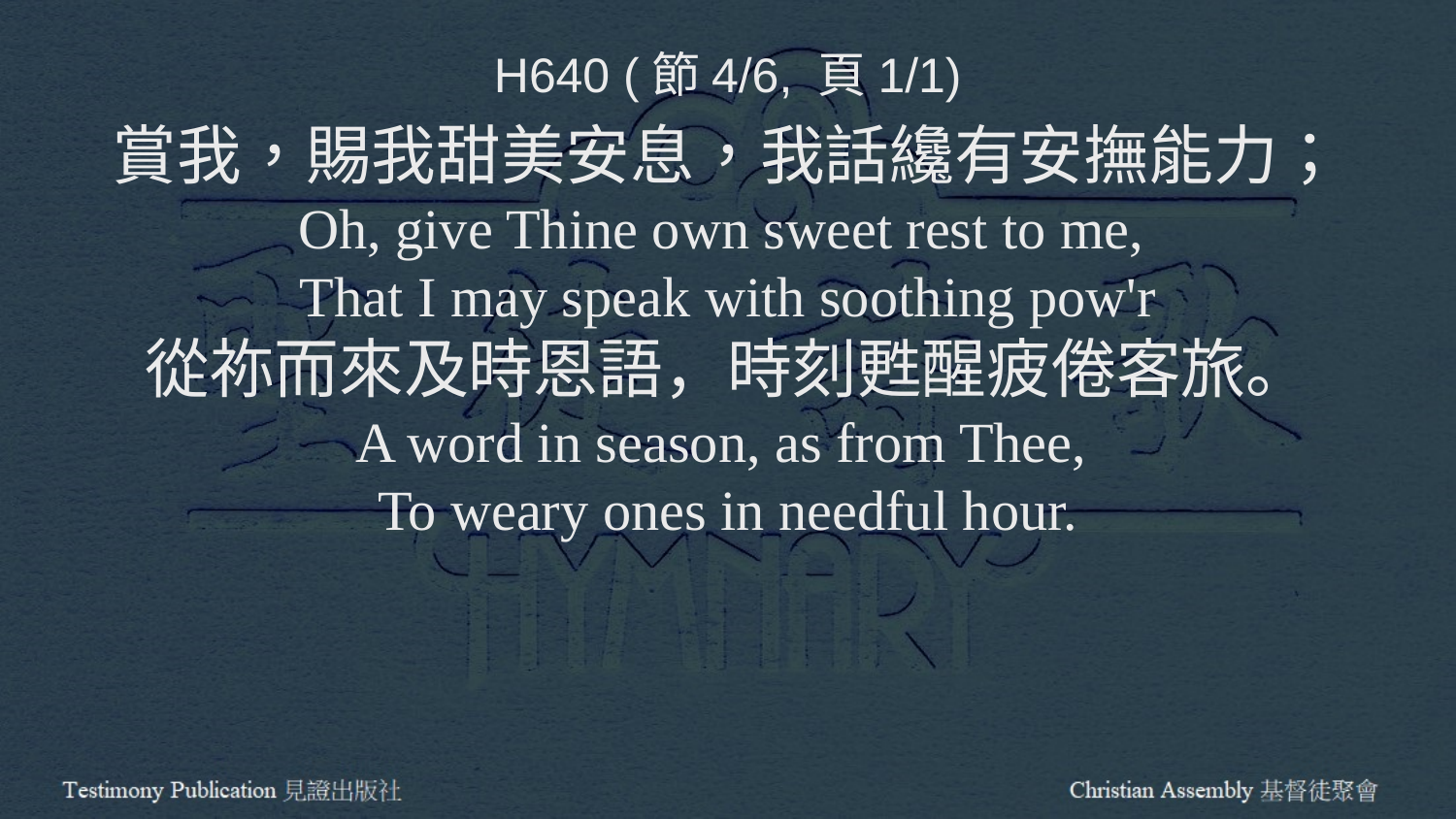

H640 (節4/6, 頁1/1)
賞我，賜我甜美安息，我話纔有安撫能力；
Oh, give Thine own sweet rest to me,
That I may speak with soothing pow'r
從祢而來及時恩語，時刻甦醒疲倦客旅。
A word in season, as from Thee,
To weary ones in needful hour.